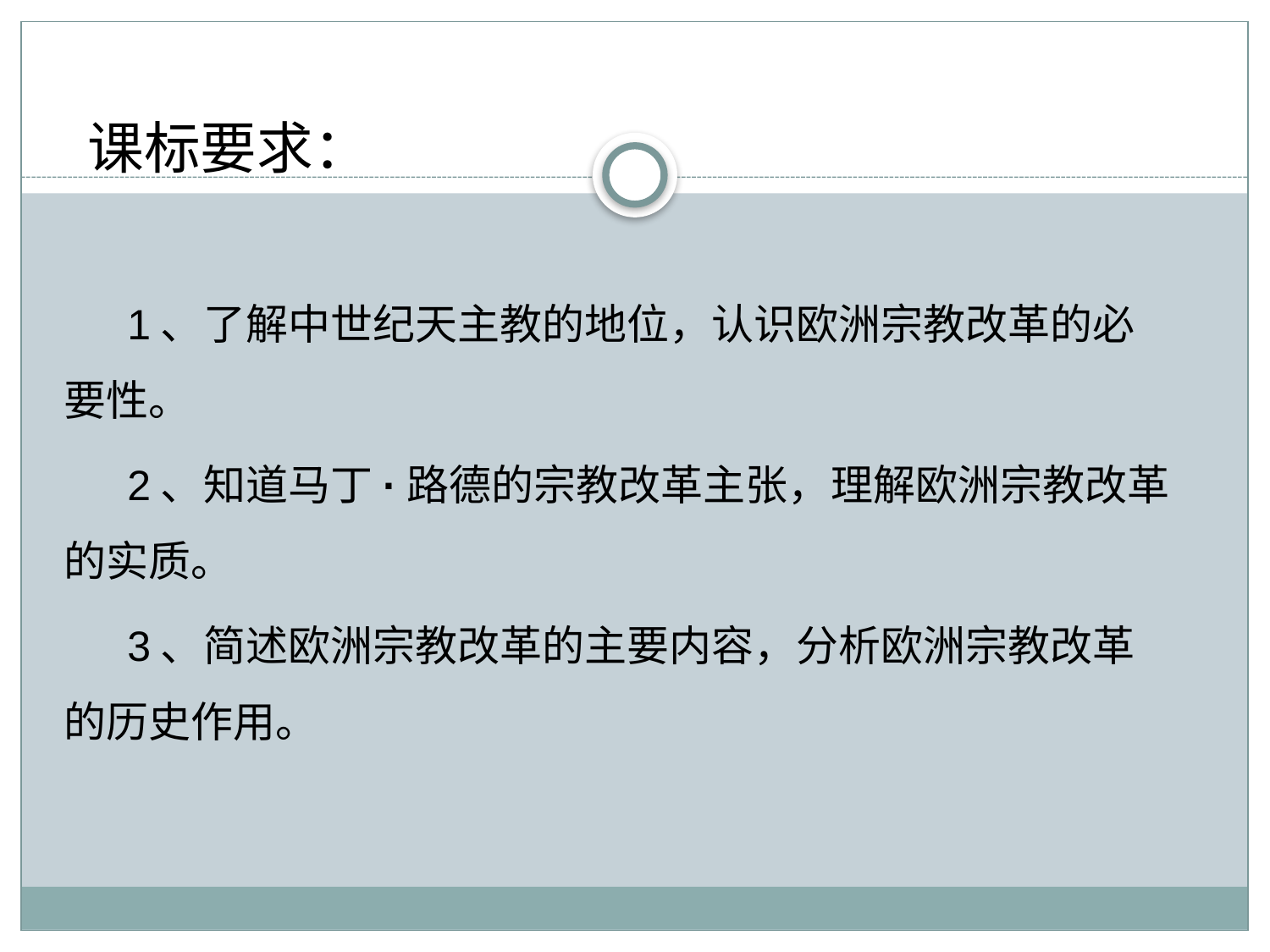

课标要求：
1、了解中世纪天主教的地位，认识欧洲宗教改革的必要性。
2、知道马丁·路德的宗教改革主张，理解欧洲宗教改革的实质。
3、简述欧洲宗教改革的主要内容，分析欧洲宗教改革的历史作用。